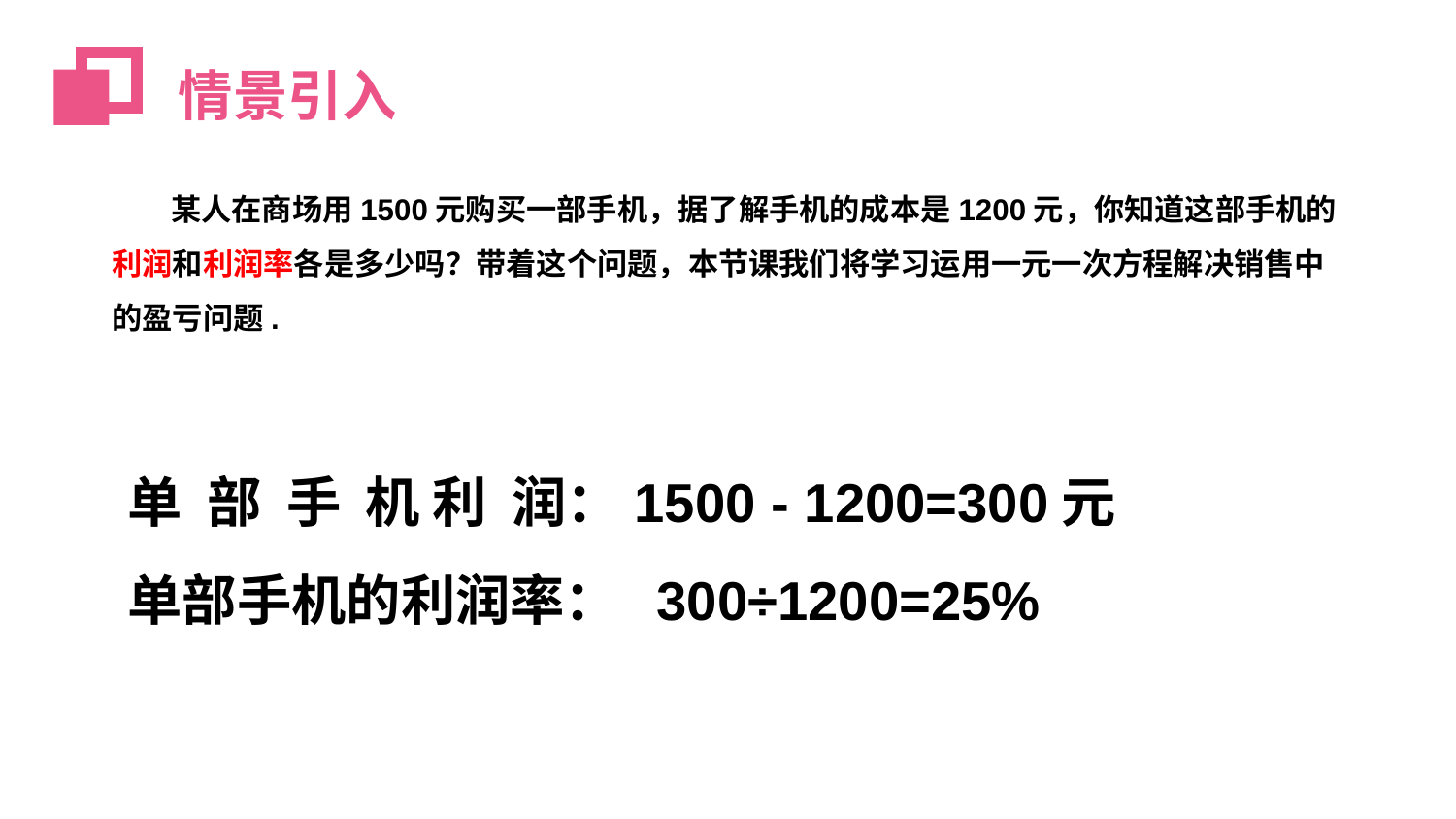

情景引入
        某人在商场用1500元购买一部手机，据了解手机的成本是1200元，你知道这部手机的利润和利润率各是多少吗？带着这个问题，本节课我们将学习运用一元一次方程解决销售中的盈亏问题.
单  部  手  机 利  润：1500 - 1200=300元
单部手机的利润率：  300÷1200=25%